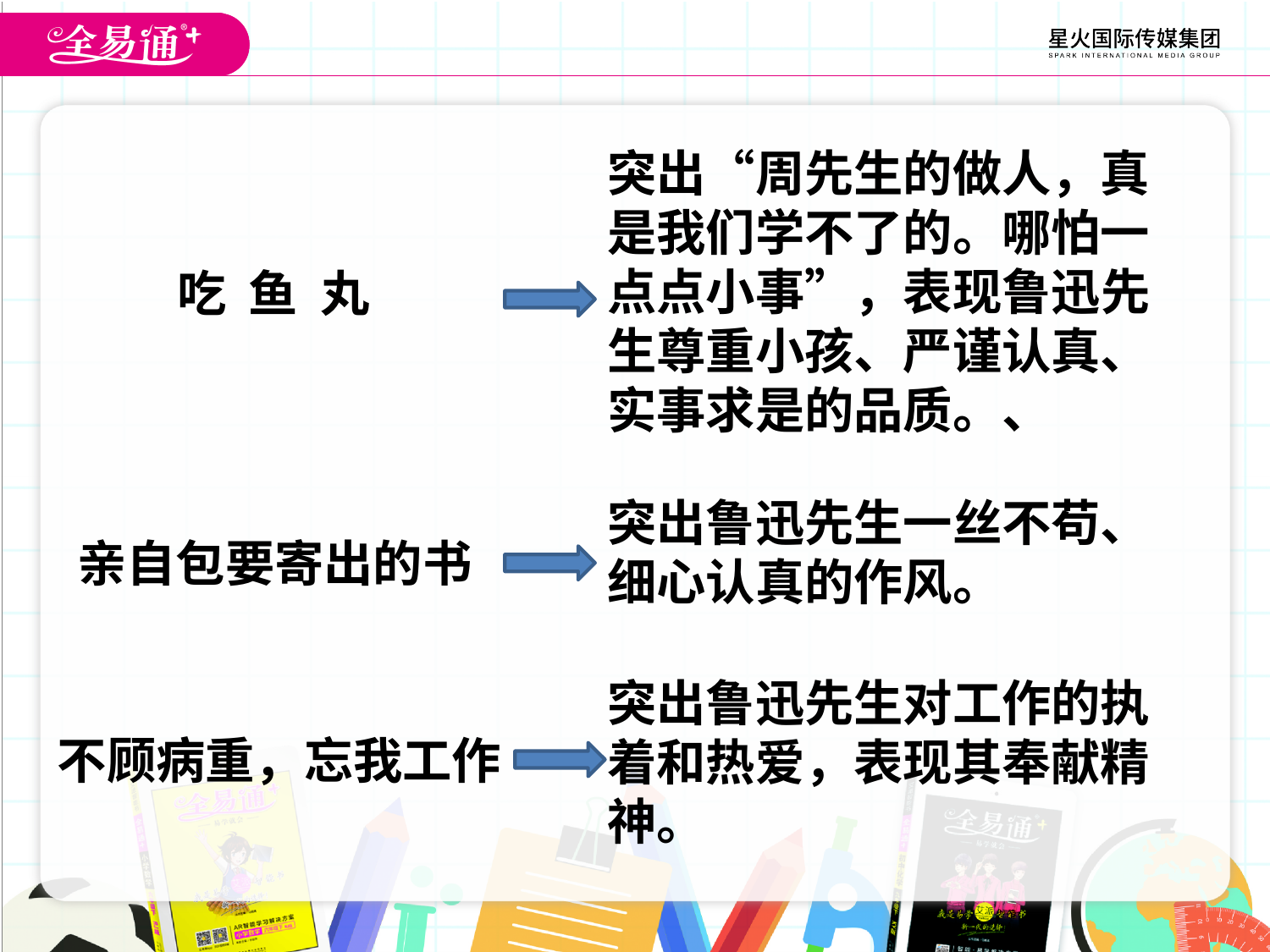

突出“周先生的做人，真是我们学不了的。哪怕一点点小事”，表现鲁迅先生尊重小孩、严谨认真、实事求是的品质。、
吃  鱼  丸

突出鲁迅先生一丝不苟、细心认真的作风。
亲自包要寄出的书

突出鲁迅先生对工作的执着和热爱，表现其奉献精神。
不顾病重，忘我工作